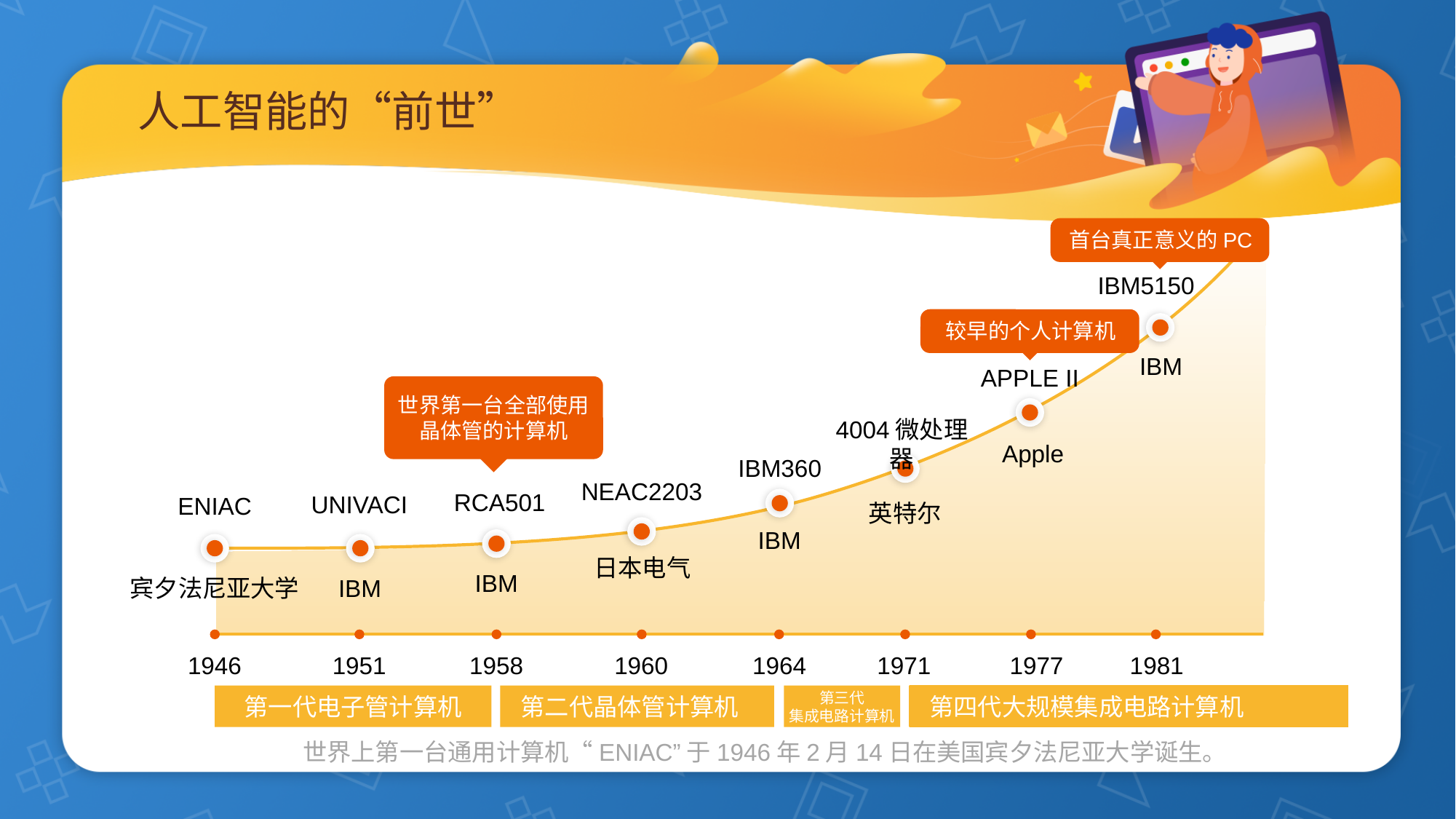

# 人工智能的“前世”

首台真正意义的PC

IBM5150

较早的个人计算机

IBM
APPLE II

世界第一台全部使用
晶体管的计算机

4004微处理器
Apple

IBM360

NEAC2203
RCA501
UNIVACI
ENIAC

英特尔

IBM

日本电气
IBM
宾夕法尼亚大学
IBM

1946
1951
1958
1960
1964
1971
1977
1981
第三代
集成电路计算机

第一代电子管计算机
第二代晶体管计算机
第四代大规模集成电路计算机
世界上第一台通用计算机“ENIAC”于1946年2月14日在美国宾夕法尼亚大学诞生。